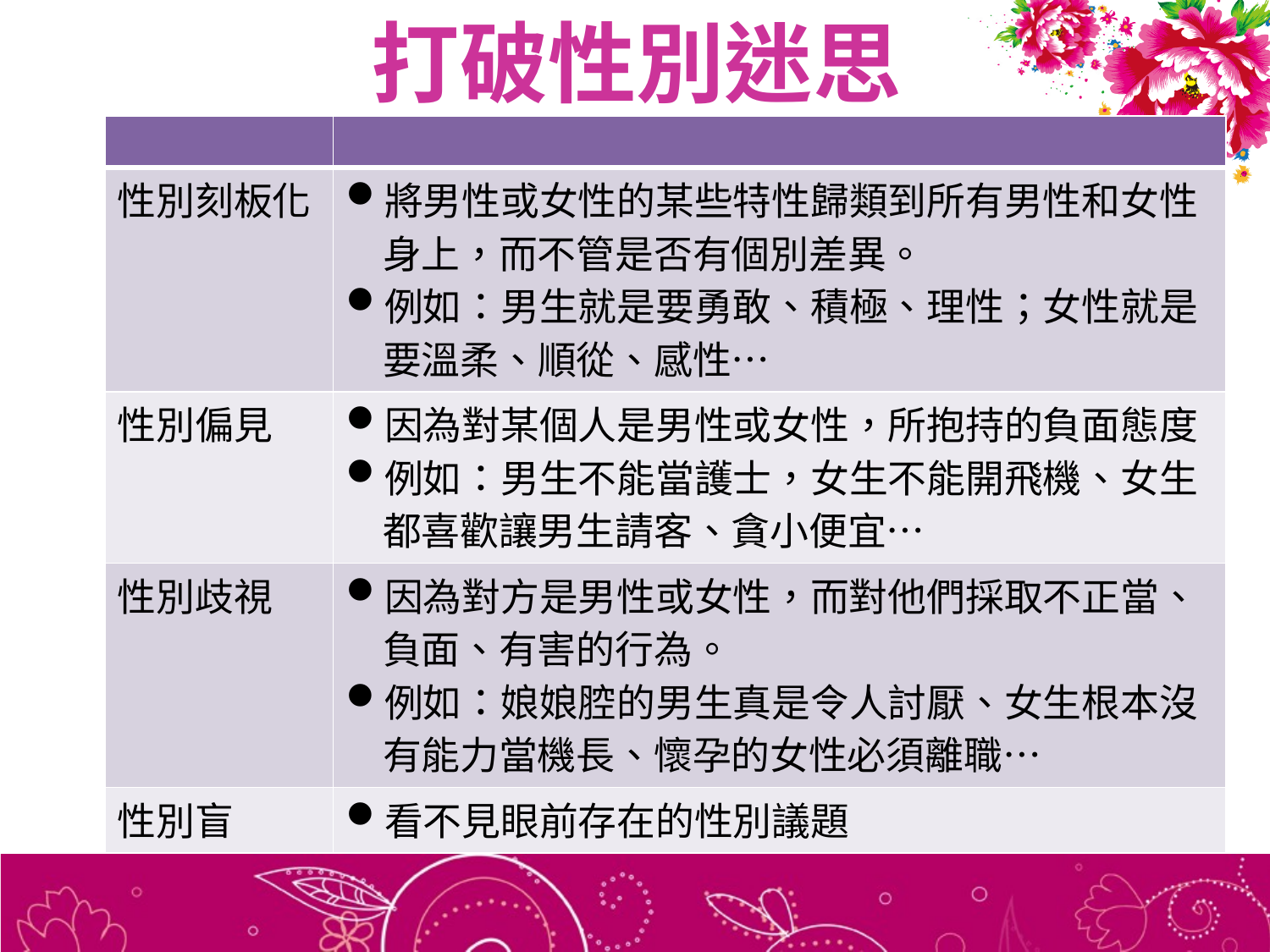

# 打破性別迷思
|  |  |
| --- | --- |
| 性別刻板化 | 將男性或女性的某些特性歸類到所有男性和女性身上，而不管是否有個別差異。 例如：男生就是要勇敢、積極、理性；女性就是要溫柔、順從、感性… |
| 性別偏見 | 因為對某個人是男性或女性，所抱持的負面態度 例如：男生不能當護士，女生不能開飛機、女生都喜歡讓男生請客、貪小便宜… |
| 性別歧視 | 因為對方是男性或女性，而對他們採取不正當、負面、有害的行為。 例如：娘娘腔的男生真是令人討厭、女生根本沒有能力當機長、懷孕的女性必須離職… |
| 性別盲 | 看不見眼前存在的性別議題 |